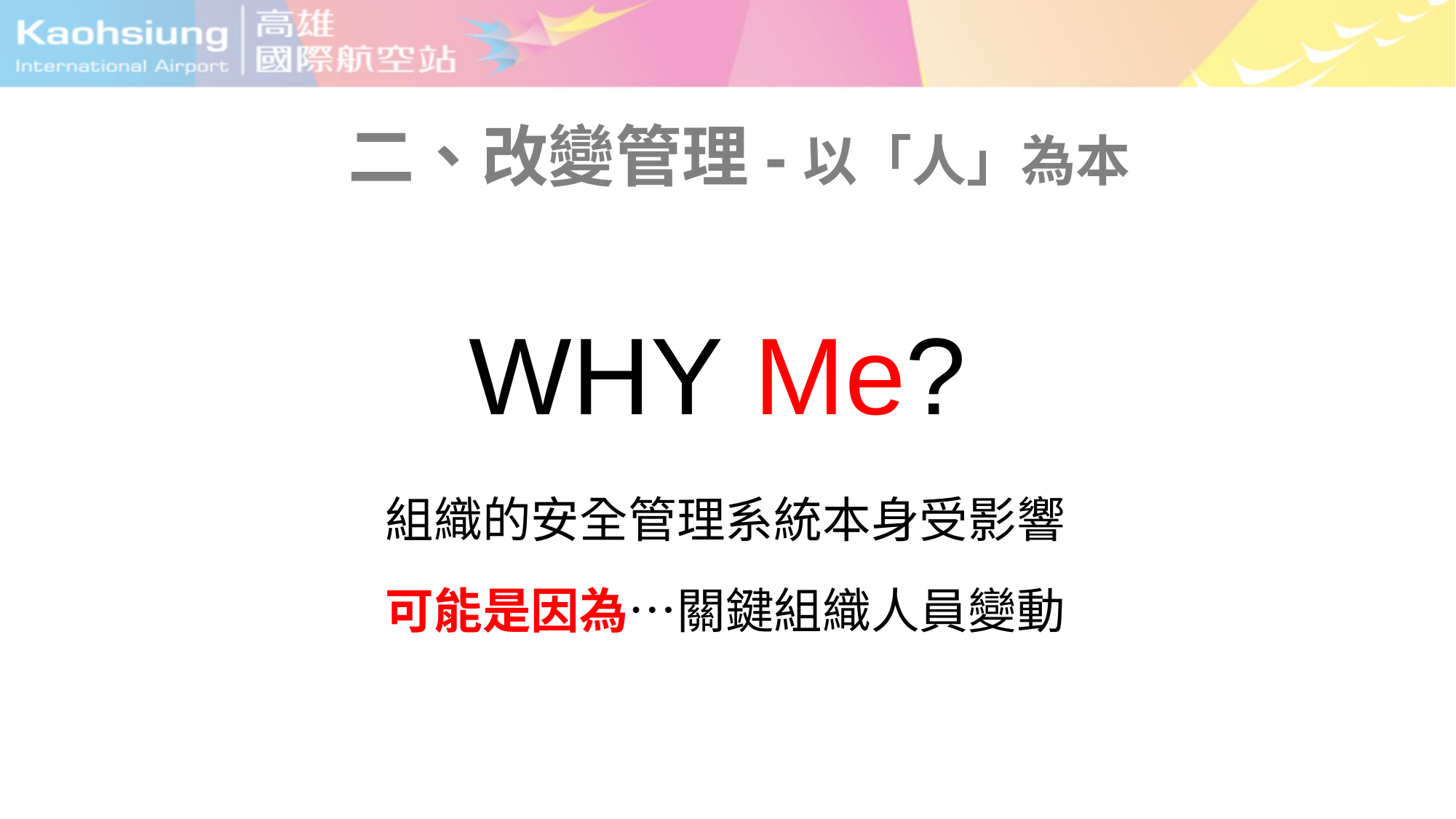

二、改變管理-以「人」為本
WHY Me?
組織的安全管理系統本身受影響
可能是因為…關鍵組織人員變動